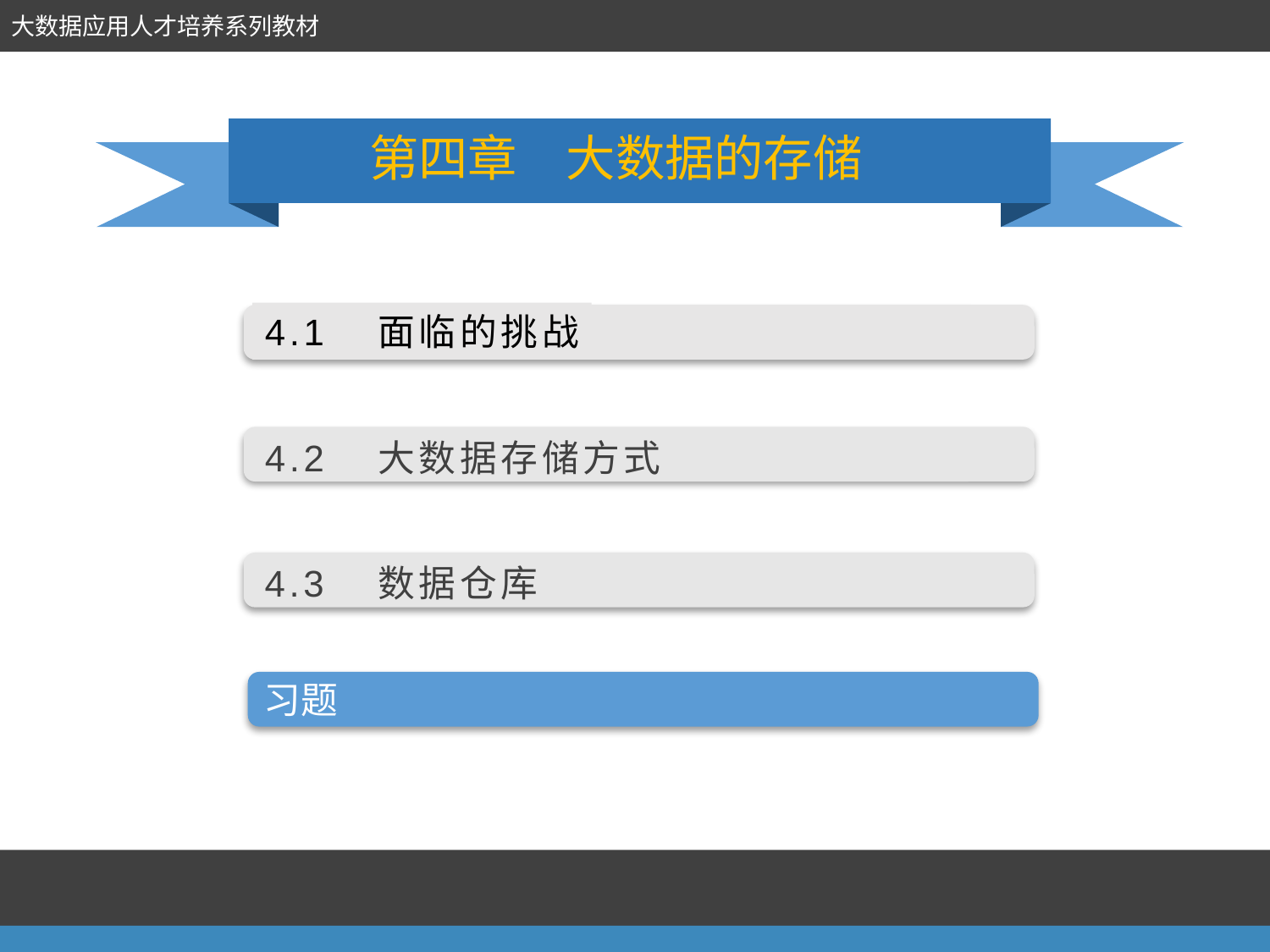

大数据应用人才培养系列教材

第四章　大数据的存储
4.1　面临的挑战

4.2　大数据存储方式

4.3　数据仓库
习题